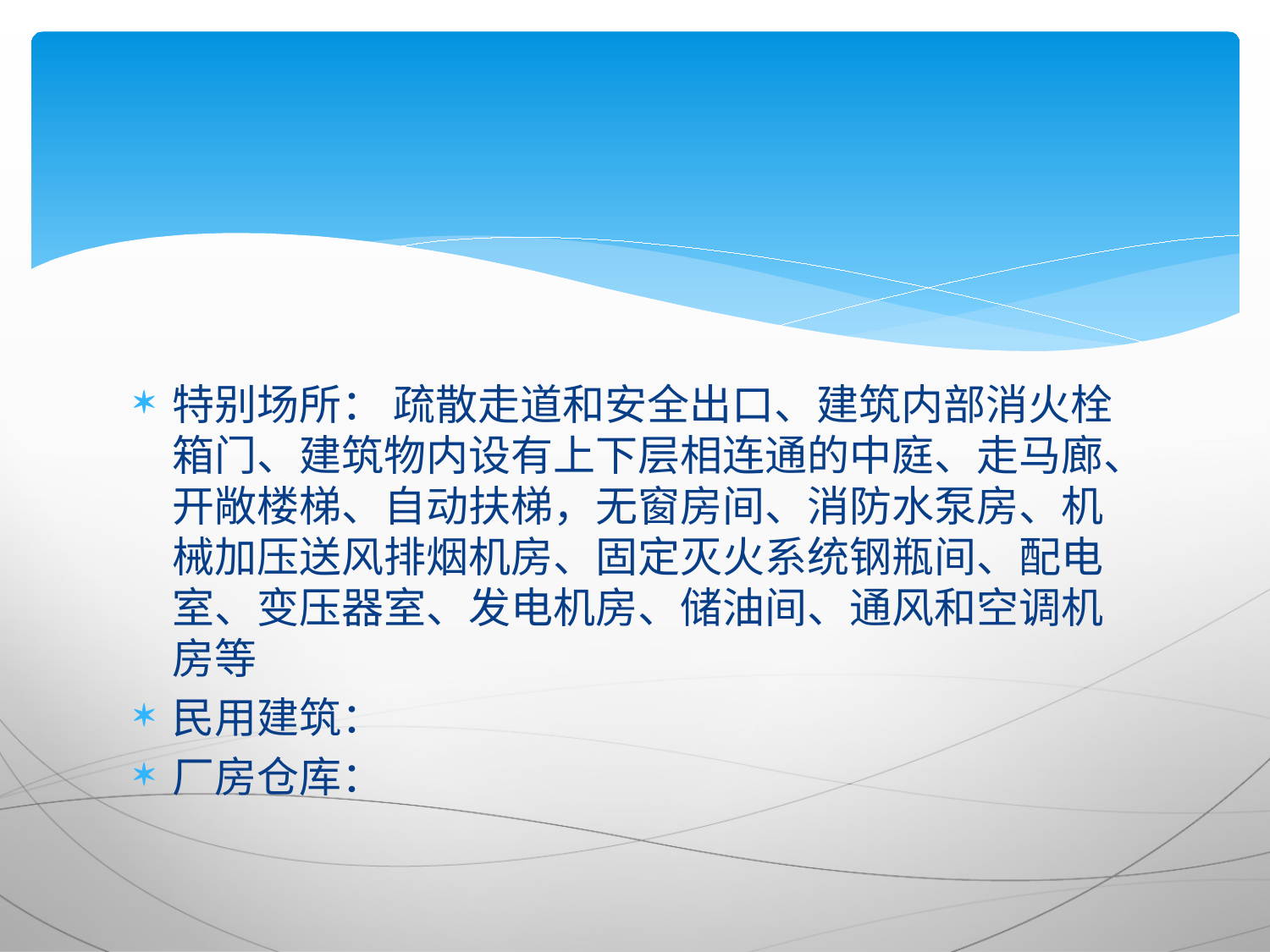

#
特别场所： 疏散走道和安全出口、建筑内部消火栓箱门、建筑物内设有上下层相连通的中庭、走马廊、开敞楼梯、自动扶梯，无窗房间、消防水泵房、机械加压送风排烟机房、固定灭火系统钢瓶间、配电室、变压器室、发电机房、储油间、通风和空调机房等
民用建筑：
厂房仓库：